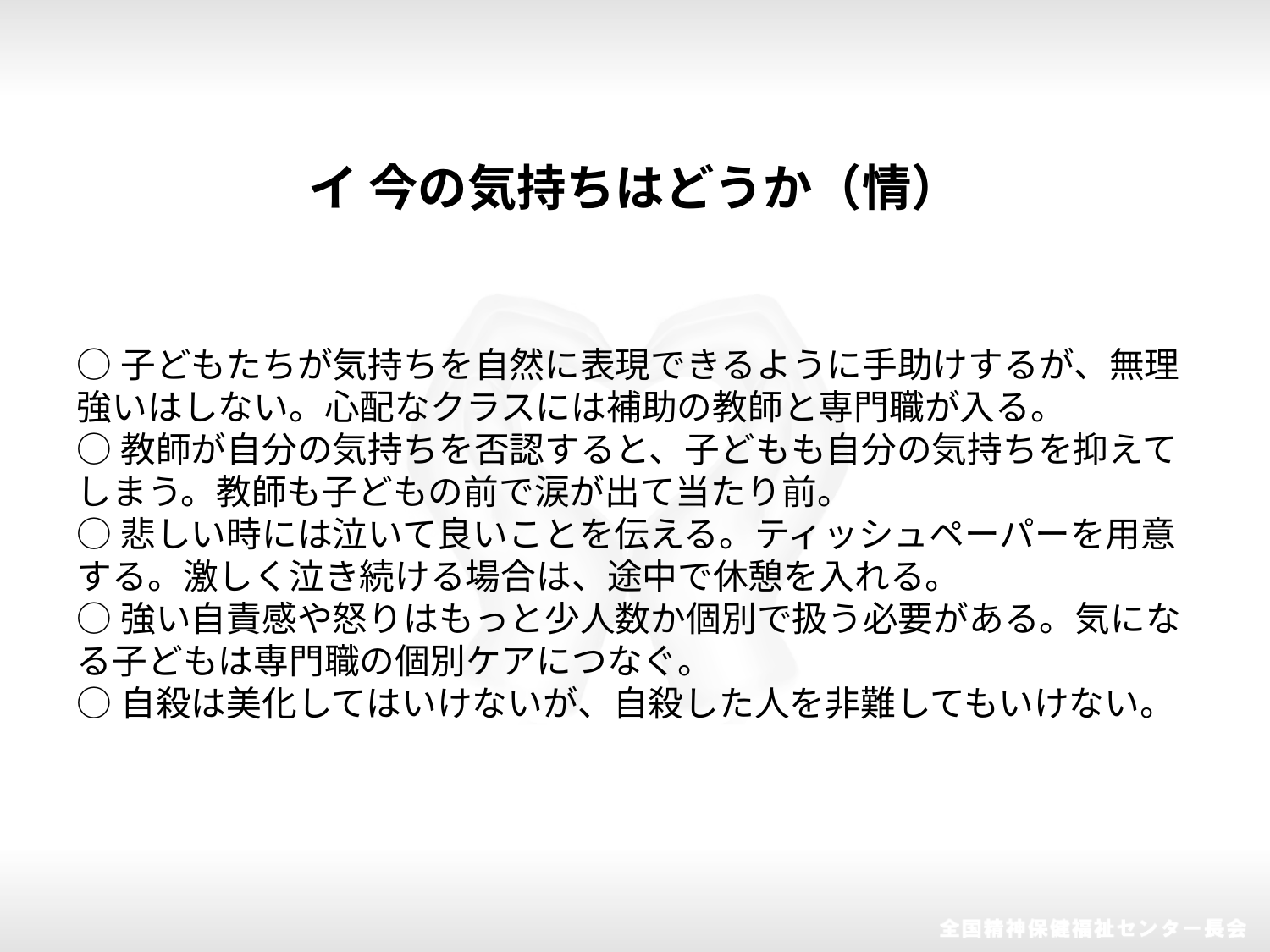

イ 今の気持ちはどうか（情）
○子どもたちが気持ちを自然に表現できるように手助けするが、無理強いはしない。心配なクラスには補助の教師と専門職が入る。
○教師が自分の気持ちを否認すると、子どもも自分の気持ちを抑えてしまう。教師も子どもの前で涙が出て当たり前。
○悲しい時には泣いて良いことを伝える。ティッシュペーパーを用意する。激しく泣き続ける場合は、途中で休憩を入れる。
○強い自責感や怒りはもっと少人数か個別で扱う必要がある。気になる子どもは専門職の個別ケアにつなぐ。
○自殺は美化してはいけないが、自殺した人を非難してもいけない。